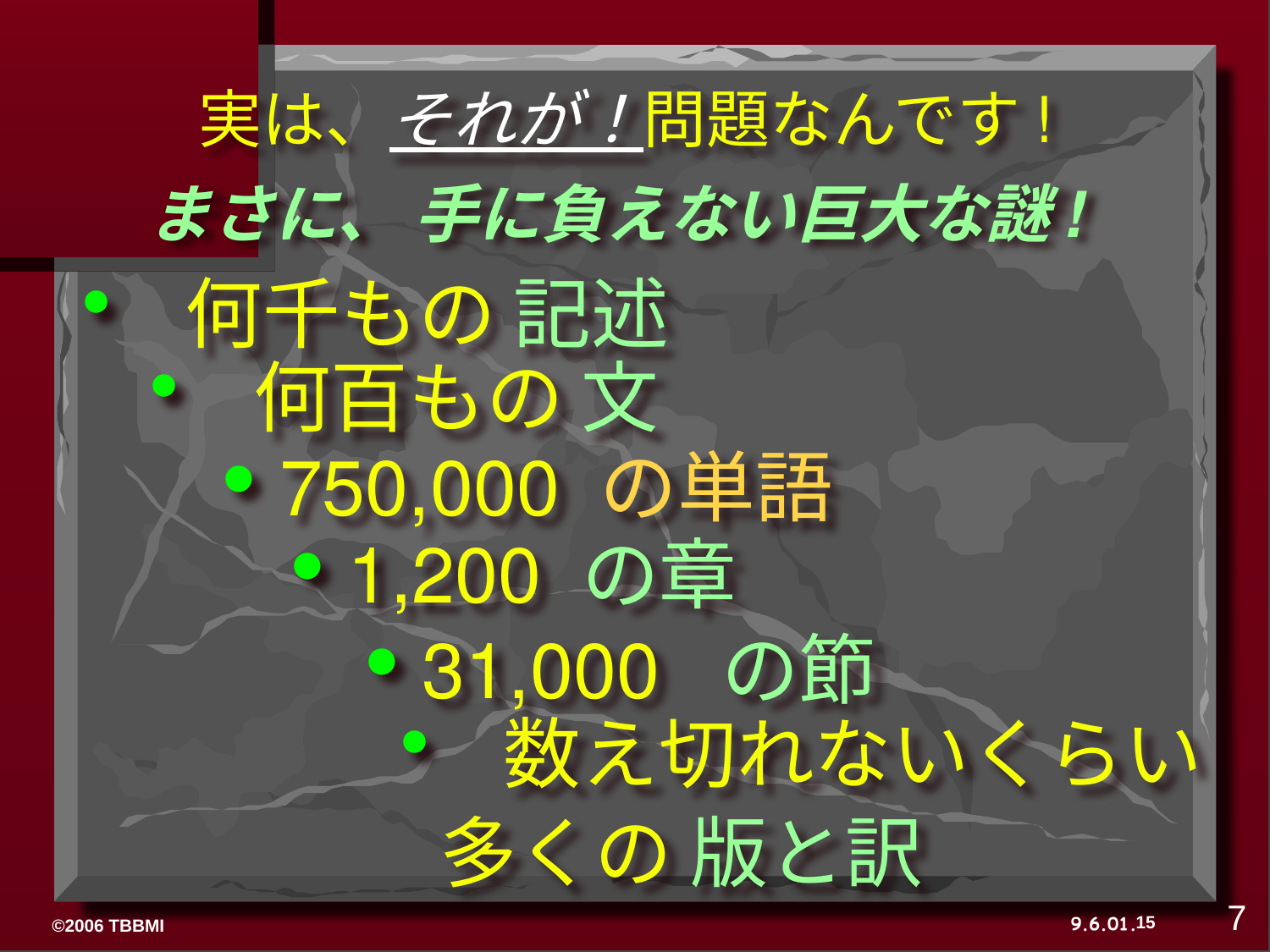

実は、それが！問題なんです!

 まさに、 手に負えない巨大な謎!
• 何千もの 記述
• 何百もの 文
• 750,000 の単語
• 1,200 の章
• 31,000  の節
• 数え切れないくらい
　多くの 版と訳

7

15